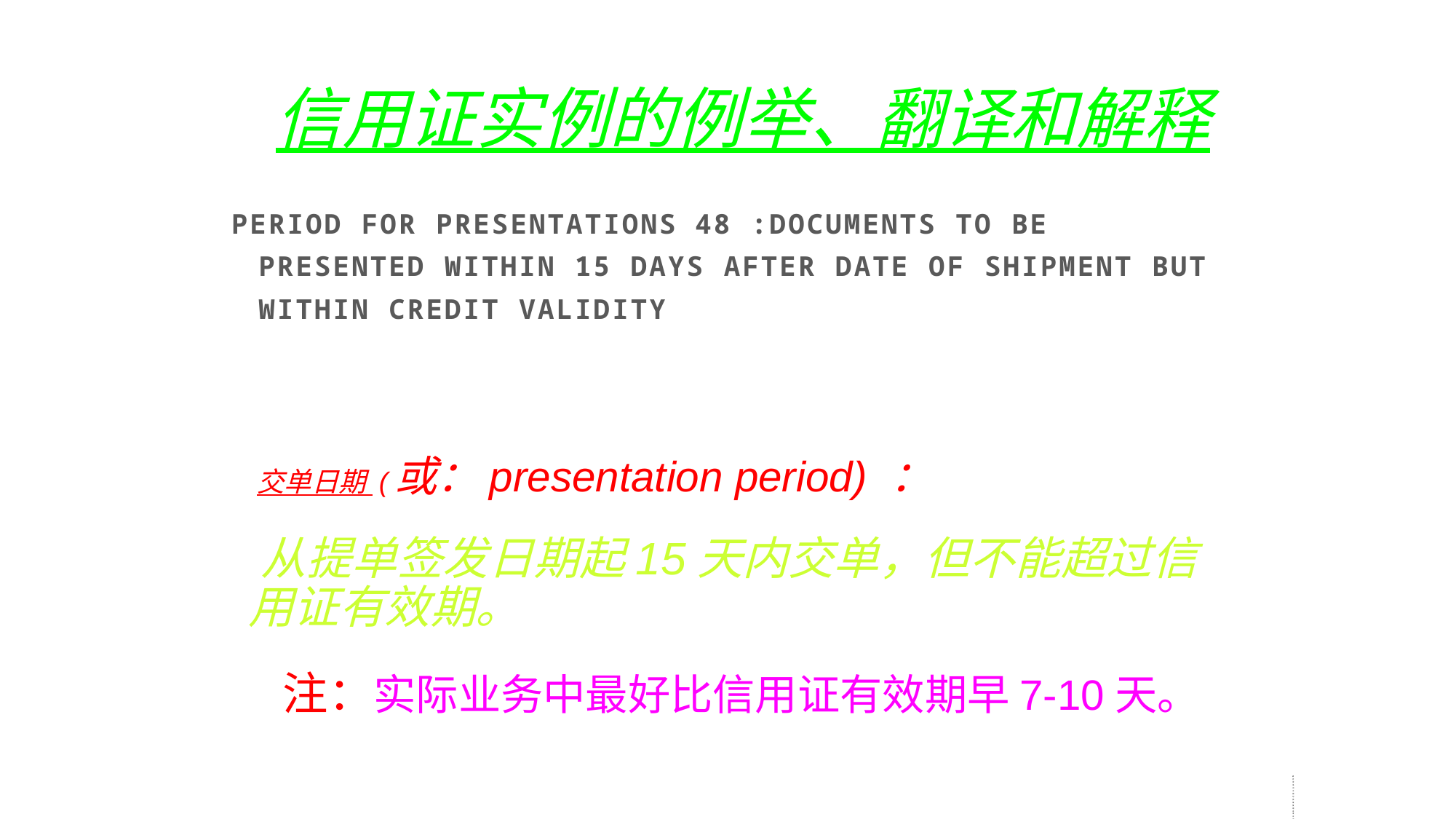

信用证实例的例举、翻译和解释
PERIOD FOR PRESENTATIONS	48 :DOCUMENTS TO BE PRESENTED WITHIN 15 DAYS AFTER DATE OF SHIPMENT BUT WITHIN CREDIT VALIDITY

交单日期 (或：presentation period) ：
 从提单签发日期起15天内交单，但不能超过信用证有效期。
注：实际业务中最好比信用证有效期早7-10天。
磺匝搅嗓洞未棚吧狐废复缩毋泼诉阉拌勒徽渡壬虽损灭器汽朴珐蹋蛙瞎叫第二章信用证第二章信用证